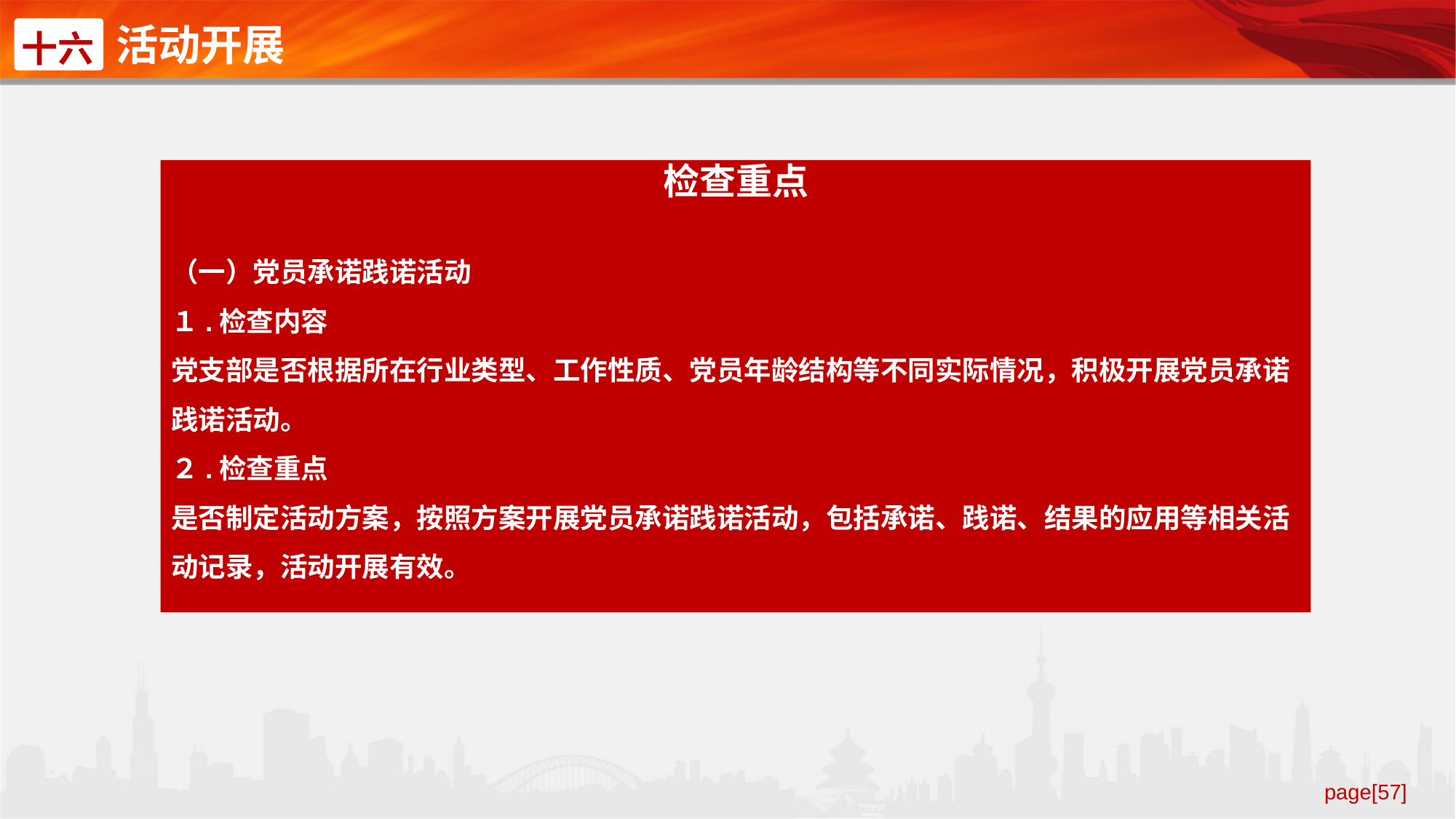

活动开展

十六
检查重点

（一）党员承诺践诺活动
１.检查内容
党支部是否根据所在行业类型、工作性质、党员年龄结构等不同实际情况，积极开展党员承诺践诺活动。
２.检查重点
是否制定活动方案，按照方案开展党员承诺践诺活动，包括承诺、践诺、结果的应用等相关活动记录，活动开展有效。